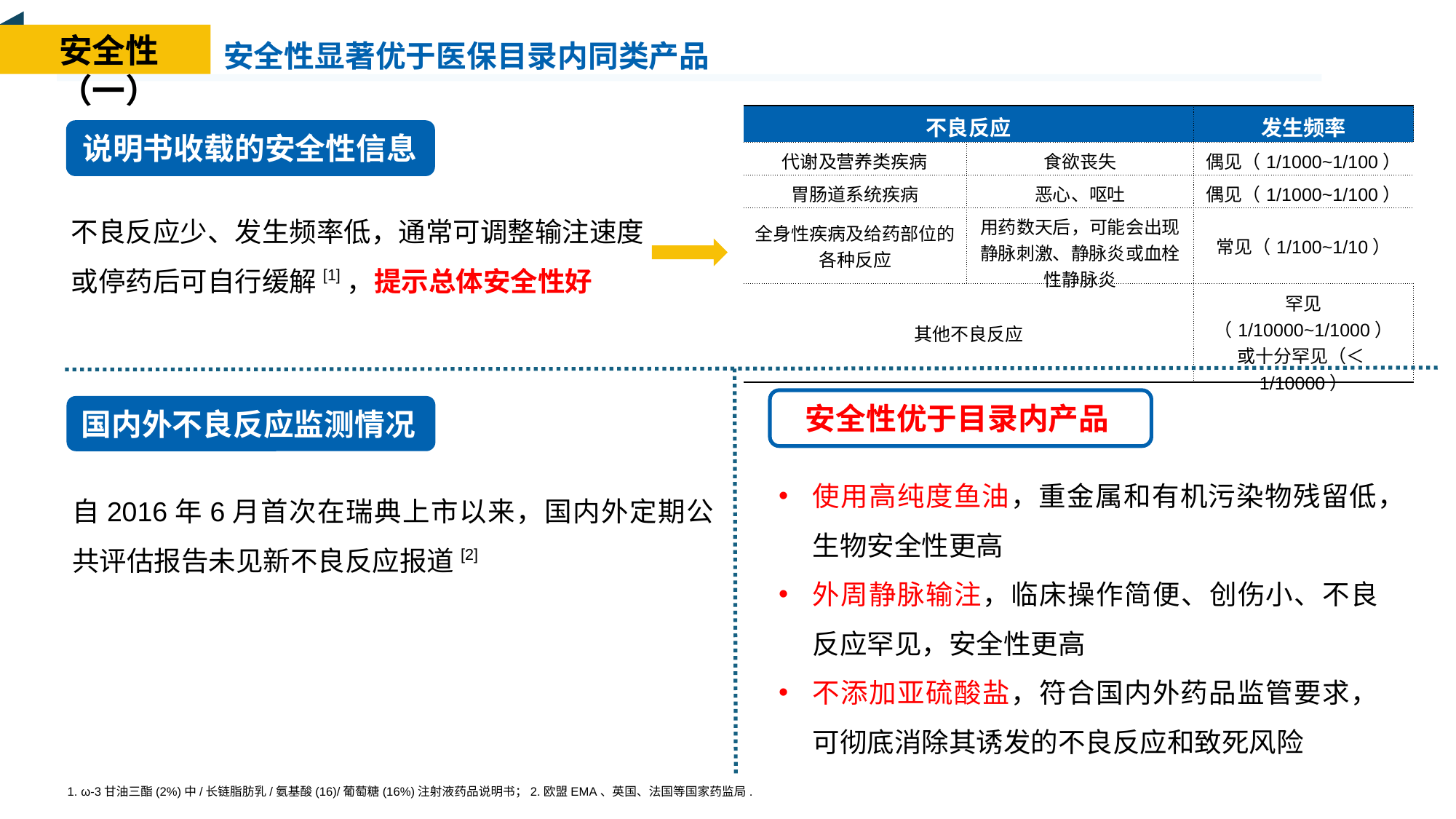

安全性显著优于医保目录内同类产品
安全性（一）

| 不良反应 |  | 发生频率 |
| --- | --- | --- |
| 代谢及营养类疾病 | 食欲丧失 | 偶见（1/1000~1/100） |
| 胃肠道系统疾病 | 恶心、呕吐 | 偶见（1/1000~1/100） |
| 全身性疾病及给药部位的各种反应 | 用药数天后，可能会出现静脉刺激、静脉炎或血栓性静脉炎 | 常见（1/100~1/10） |
| 其他不良反应 |  | 罕见（1/10000~1/1000） 或十分罕见（＜1/10000） |

说明书收载的安全性信息
不良反应少、发生频率低，通常可调整输注速度或停药后可自行缓解[1]，提示总体安全性好

安全性优于目录内产品

国内外不良反应监测情况
使用高纯度鱼油，重金属和有机污染物残留低，生物安全性更高
外周静脉输注，临床操作简便、创伤小、不良反应罕见，安全性更高
不添加亚硫酸盐，符合国内外药品监管要求，可彻底消除其诱发的不良反应和致死风险
自2016年6月首次在瑞典上市以来，国内外定期公共评估报告未见新不良反应报道[2]

1. ω-3甘油三酯(2%)中/长链脂肪乳/氨基酸(16)/葡萄糖(16%)注射液药品说明书；2.欧盟EMA、英国、法国等国家药监局.